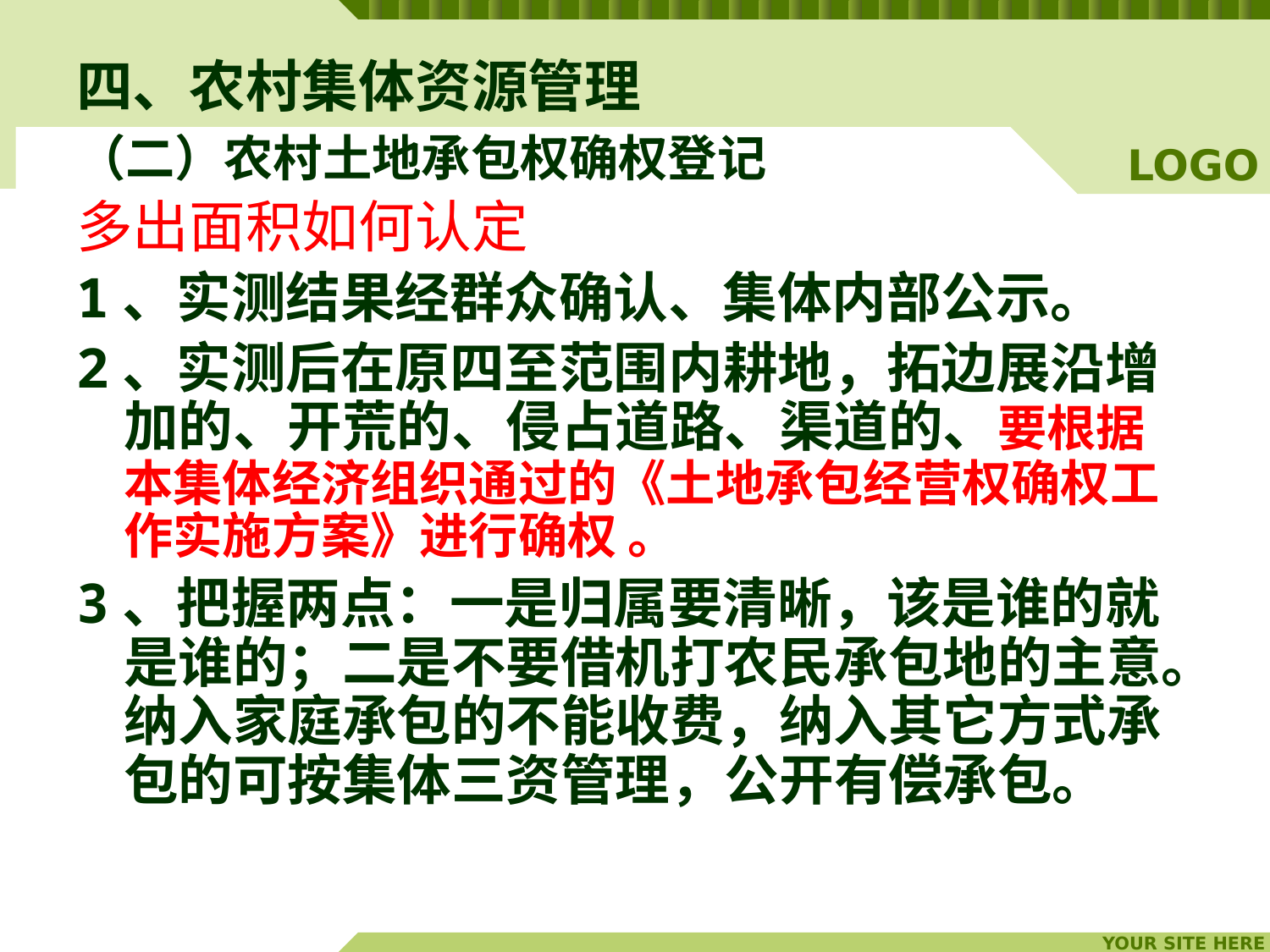

# 四、农村集体资源管理
（二）农村土地承包权确权登记
多出面积如何认定
1、实测结果经群众确认、集体内部公示。
2、实测后在原四至范围内耕地，拓边展沿增加的、开荒的、侵占道路、渠道的、要根据本集体经济组织通过的《土地承包经营权确权工作实施方案》进行确权 。
3、把握两点：一是归属要清晰，该是谁的就是谁的；二是不要借机打农民承包地的主意。纳入家庭承包的不能收费，纳入其它方式承包的可按集体三资管理，公开有偿承包。